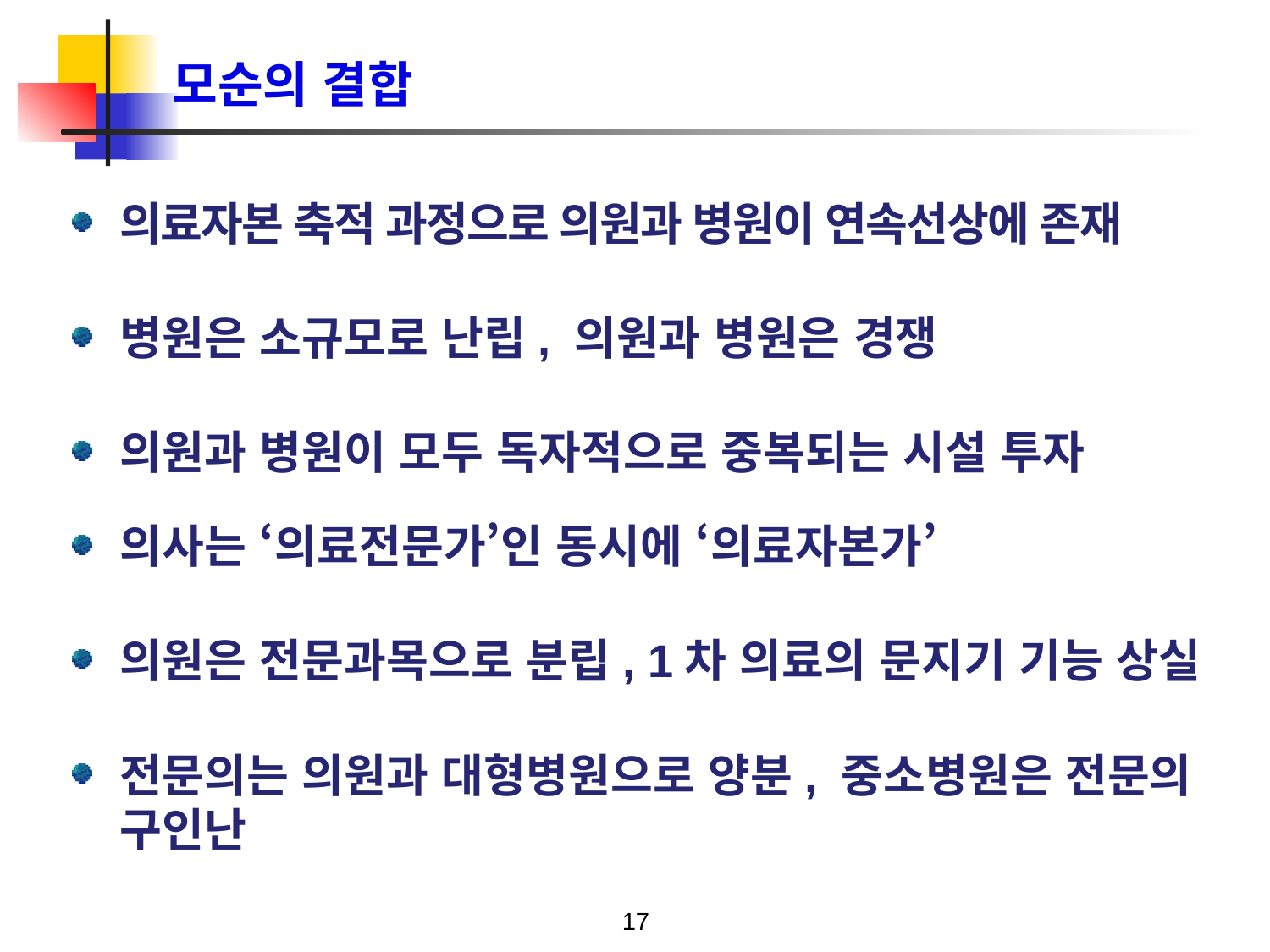

# 모순의 결합
의료자본 축적 과정으로 의원과 병원이 연속선상에 존재

병원은 소규모로 난립, 의원과 병원은 경쟁

의원과 병원이 모두 독자적으로 중복되는 시설 투자

의사는 ‘의료전문가’인 동시에 ‘의료자본가’

의원은 전문과목으로 분립, 1차 의료의 문지기 기능 상실

전문의는 의원과 대형병원으로 양분, 중소병원은 전문의 구인난

17